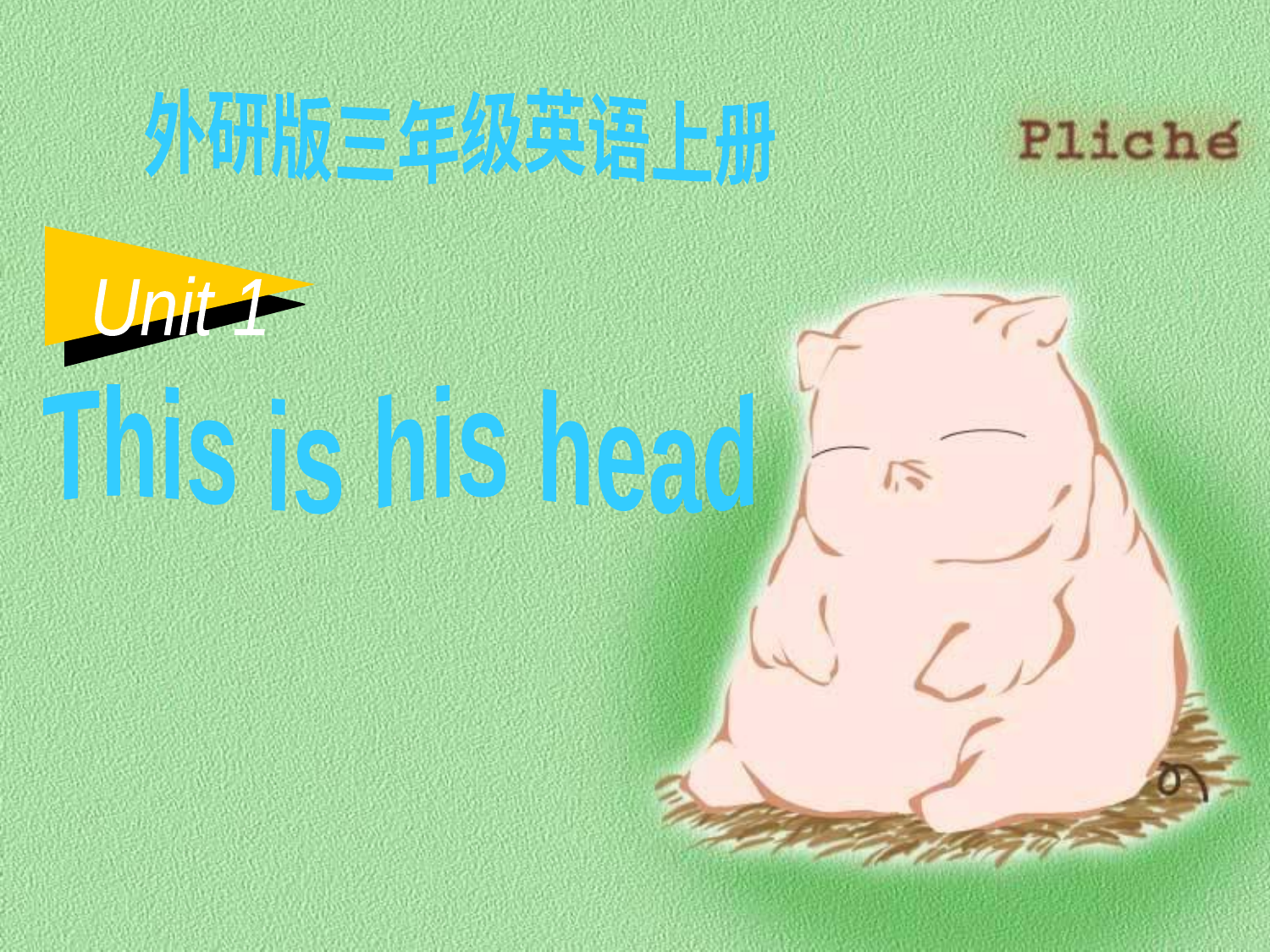

外研版三年级英语上册

Unit 1
This is his head